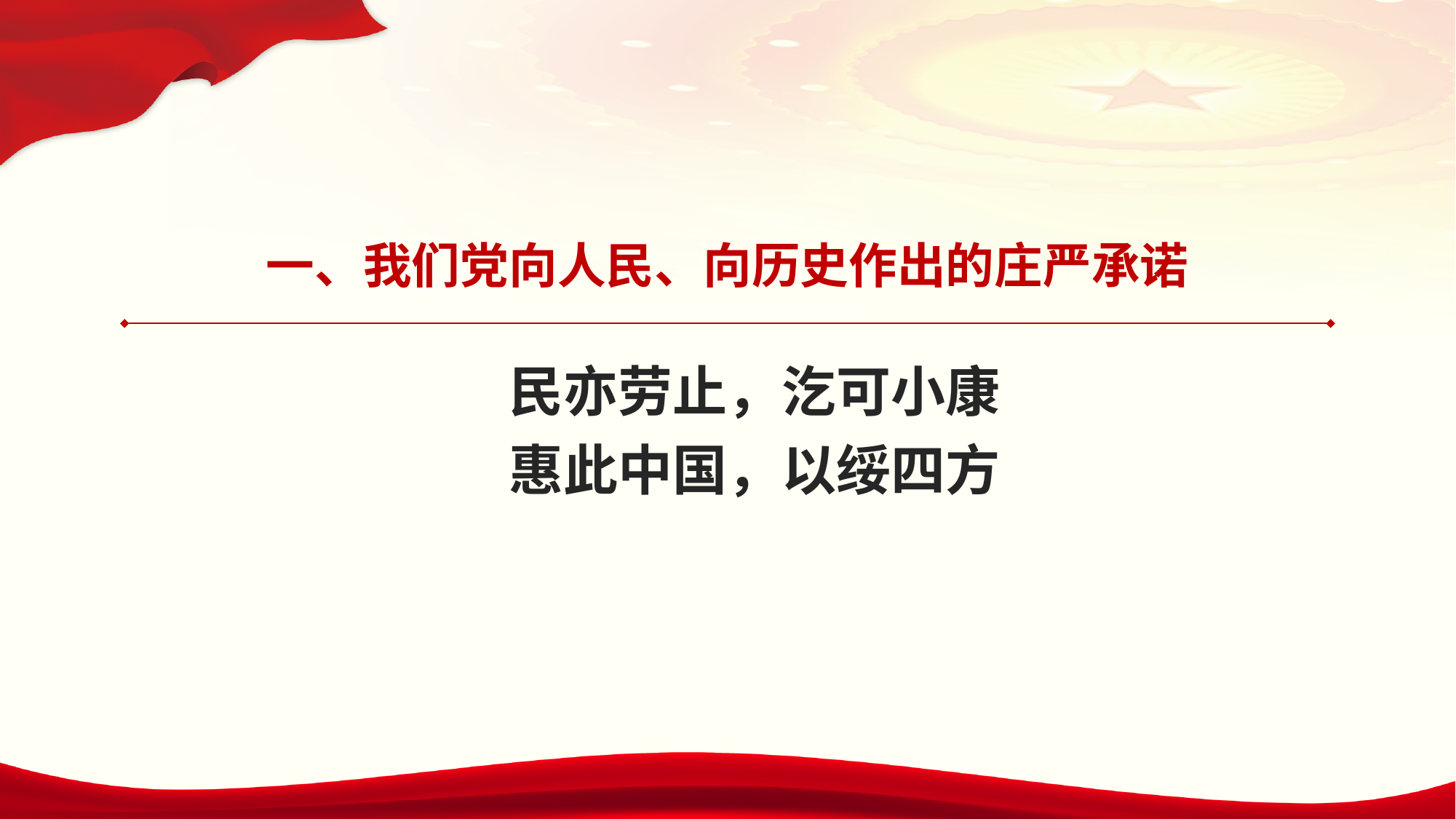

一、我们党向人民、向历史作出的庄严承诺
民亦劳止，汔可小康
惠此中国，以绥四方